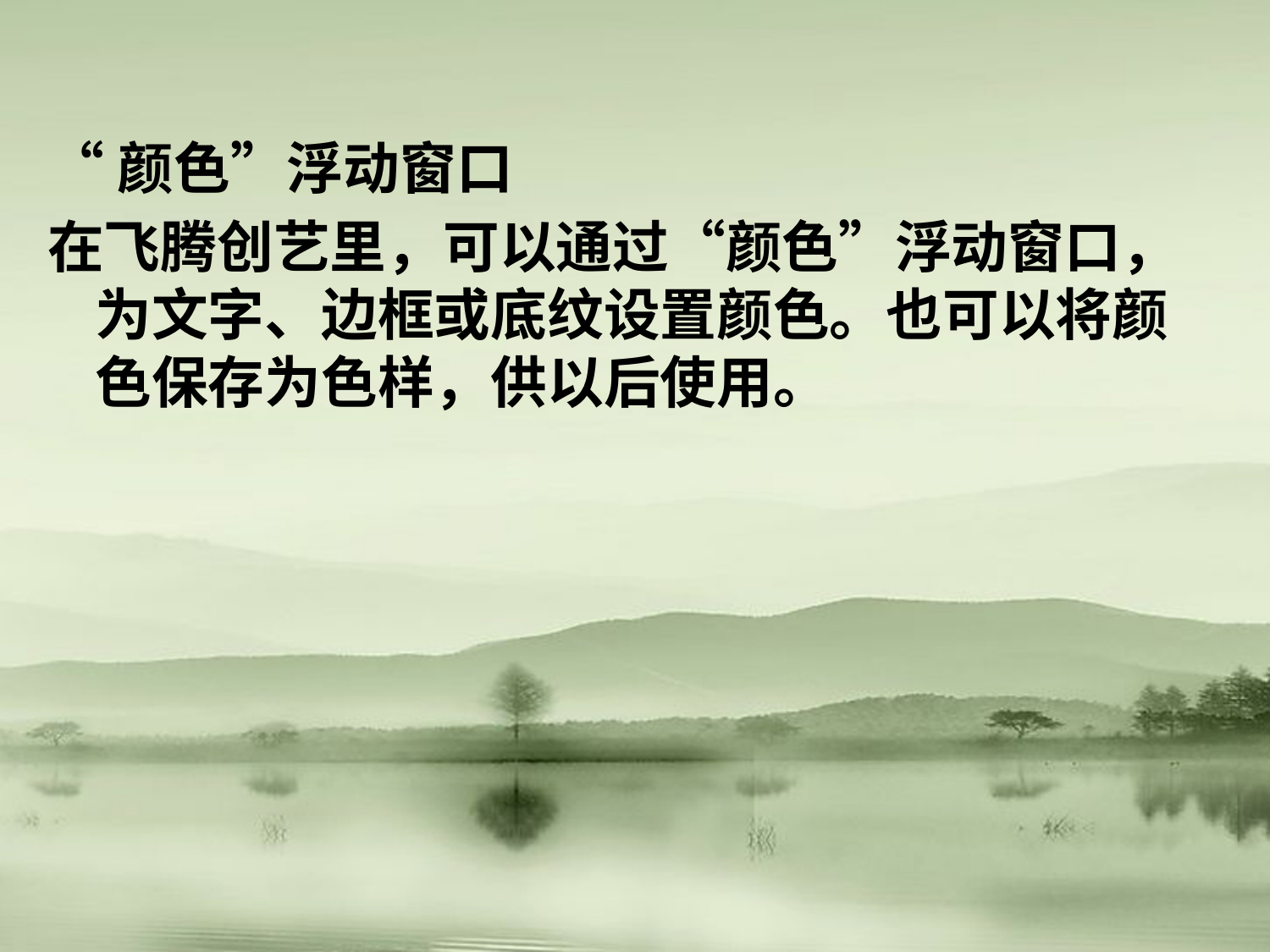

“颜色”浮动窗口
在飞腾创艺里，可以通过“颜色”浮动窗口，为文字、边框或底纹设置颜色。也可以将颜色保存为色样，供以后使用。